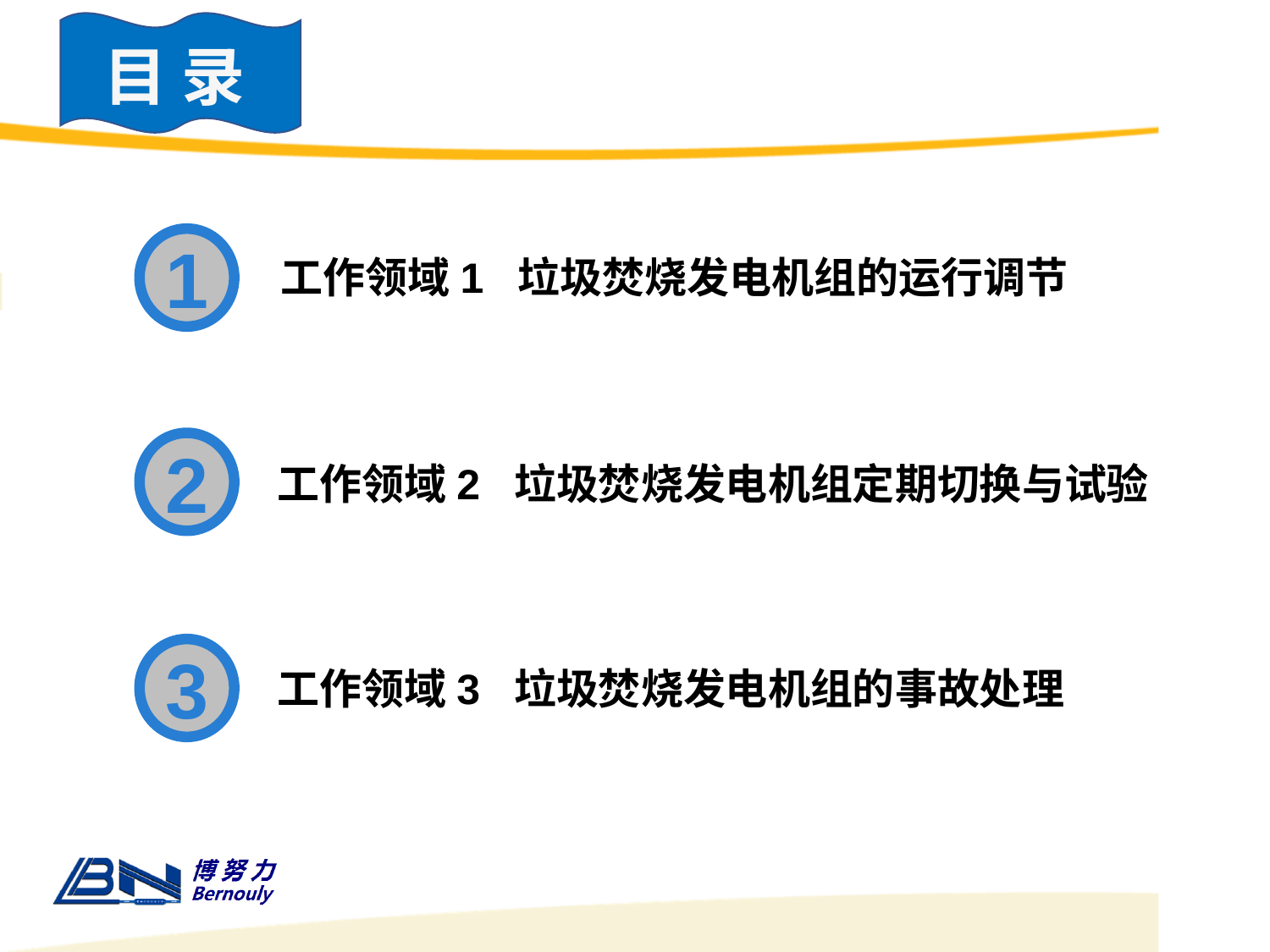

目 录
1
工作领域1  垃圾焚烧发电机组的运行调节
2
工作领域2  垃圾焚烧发电机组定期切换与试验
3
工作领域3  垃圾焚烧发电机组的事故处理